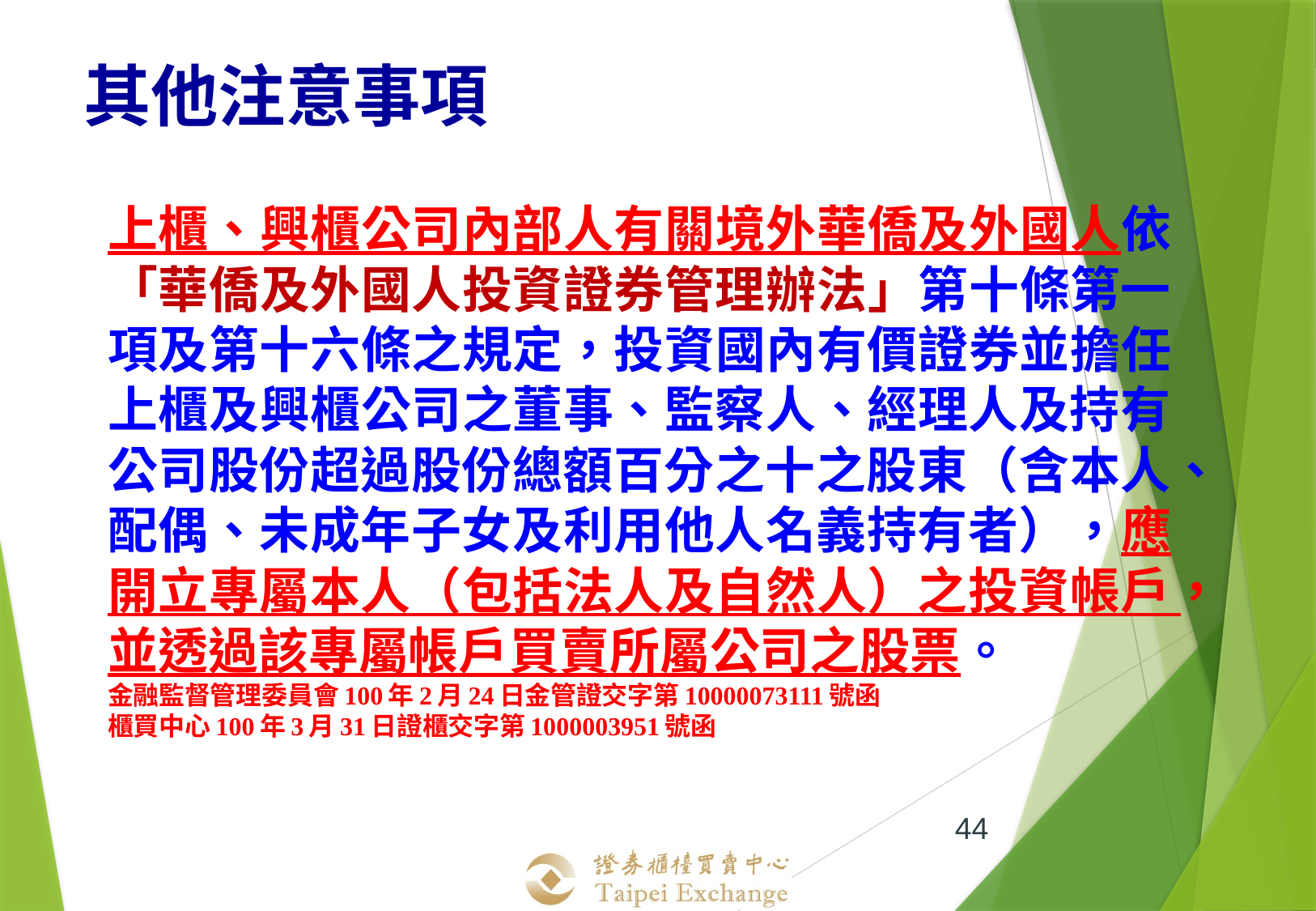

其他注意事項
上櫃、興櫃公司內部人有關境外華僑及外國人依「華僑及外國人投資證券管理辦法」第十條第一項及第十六條之規定，投資國內有價證券並擔任上櫃及興櫃公司之董事、監察人、經理人及持有公司股份超過股份總額百分之十之股東（含本人、配偶、未成年子女及利用他人名義持有者），應開立專屬本人（包括法人及自然人）之投資帳戶，並透過該專屬帳戶買賣所屬公司之股票。
金融監督管理委員會100年2月24日金管證交字第10000073111號函
櫃買中心100年3月31日證櫃交字第1000003951號函

44